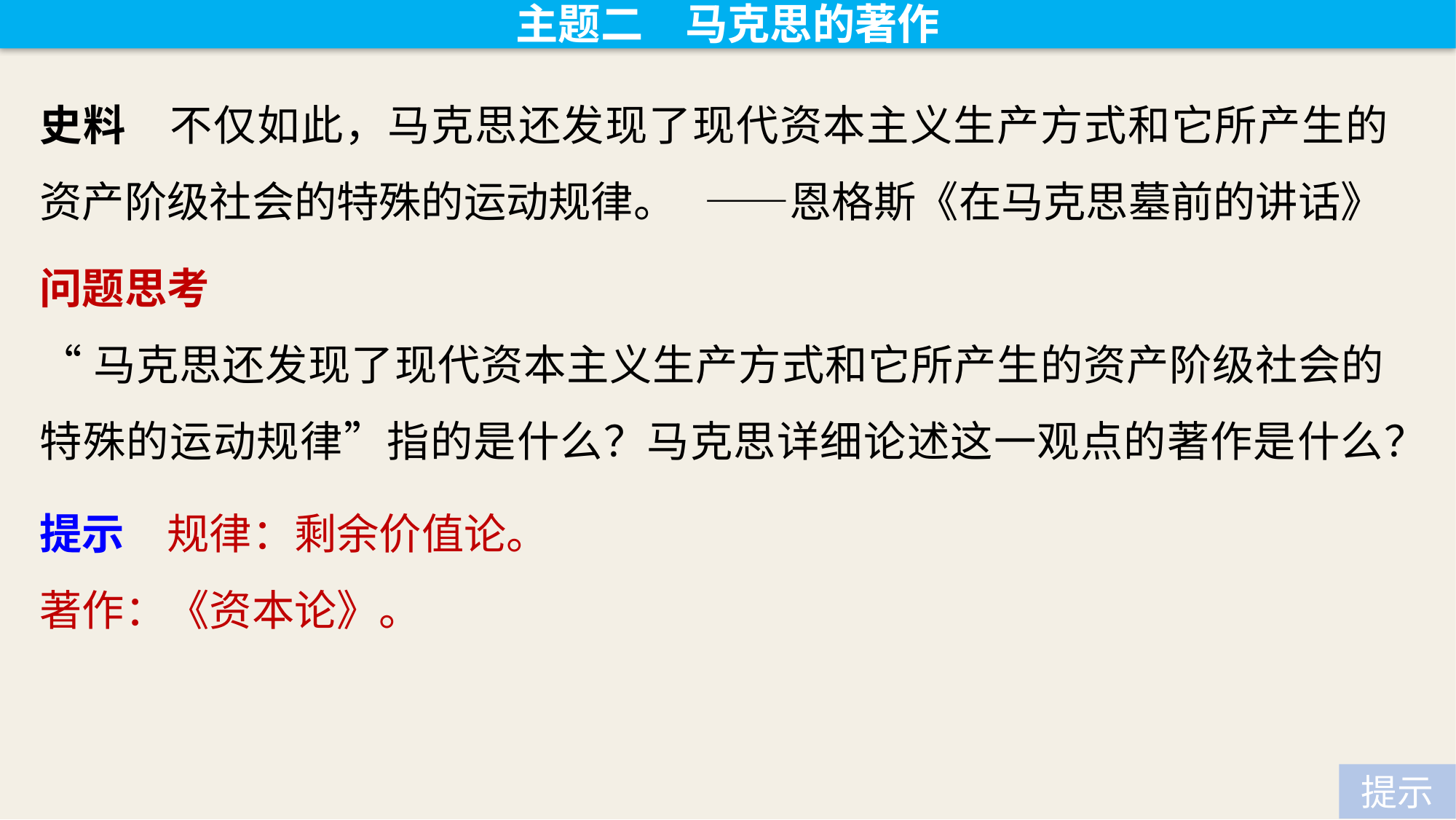

主题二　马克思的著作
史料　不仅如此，马克思还发现了现代资本主义生产方式和它所产生的资产阶级社会的特殊的运动规律。   ——恩格斯《在马克思墓前的讲话》
问题思考
“马克思还发现了现代资本主义生产方式和它所产生的资产阶级社会的特殊的运动规律”指的是什么？马克思详细论述这一观点的著作是什么？
提示　规律：剩余价值论。
著作：《资本论》。
提示